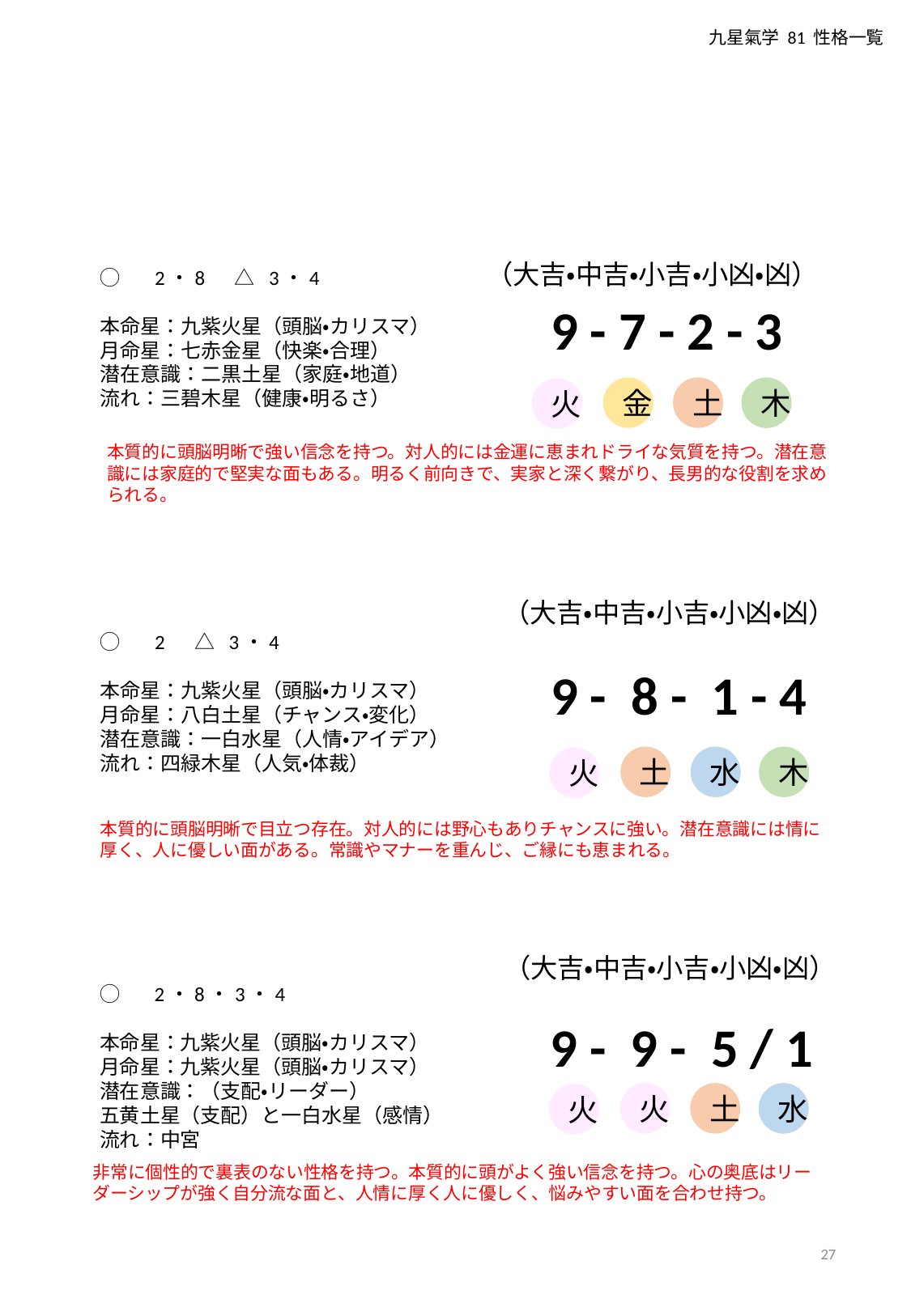

九星氣学 81 性格一覧
（大吉・中吉・小吉・小凶・凶）
◯　 2・8 　△  3・4

本命星：九紫火星（頭脳・カリスマ）
月命星：七赤金星（快楽・合理）
潜在意識：二黒土星（家庭・地道）
流れ：三碧木星（健康・明るさ）
9 - 7 - 2 - 3
金
土
木
火
本質的に頭脳明晰で強い信念を持つ。対人的には金運に恵まれドライな気質を持つ。潜在意識には家庭的で堅実な面もある。明るく前向きで、実家と深く繋がり、長男的な役割を求められる。
（大吉・中吉・小吉・小凶・凶）
◯　 2 　△  3・4

本命星：九紫火星（頭脳・カリスマ）
月命星：八白土星（チャンス・変化）
潜在意識：一白水星（人情・アイデア）
流れ：四緑木星（人気・体裁）
9 -  8 -  1 - 4
土
水
木
火
本質的に頭脳明晰で目立つ存在。対人的には野心もありチャンスに強い。潜在意識には情に厚く、人に優しい面がある。常識やマナーを重んじ、ご縁にも恵まれる。
（大吉・中吉・小吉・小凶・凶）
◯　 2・8・3・4

本命星：九紫火星（頭脳・カリスマ）
月命星：九紫火星（頭脳・カリスマ）
潜在意識：（支配・リーダー）
五黄土星（支配）と一白水星（感情）
流れ：中宮
9 -  9 -  5 / 1
火
土
水
火
非常に個性的で裏表のない性格を持つ。本質的に頭がよく強い信念を持つ。心の奥底はリーダーシップが強く自分流な面と、人情に厚く人に優しく、悩みやすい面を合わせ持つ。
27